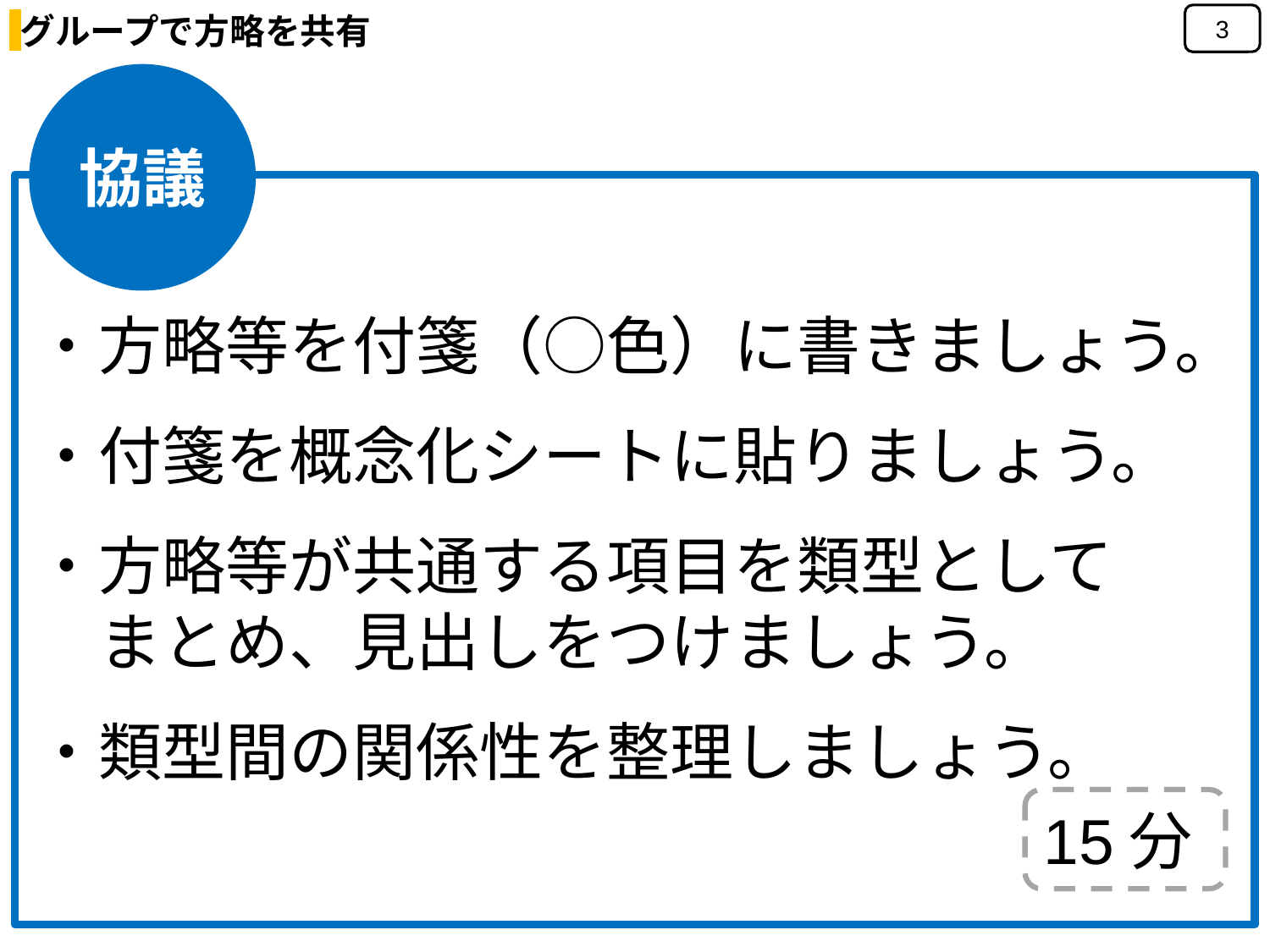

グループで方略を共有
3

協議

・方略等を付箋（○色）に書きましょう。

・付箋を概念化シートに貼りましょう。

・方略等が共通する項目を類型として
　まとめ、見出しをつけましょう。

・類型間の関係性を整理しましょう。
15分